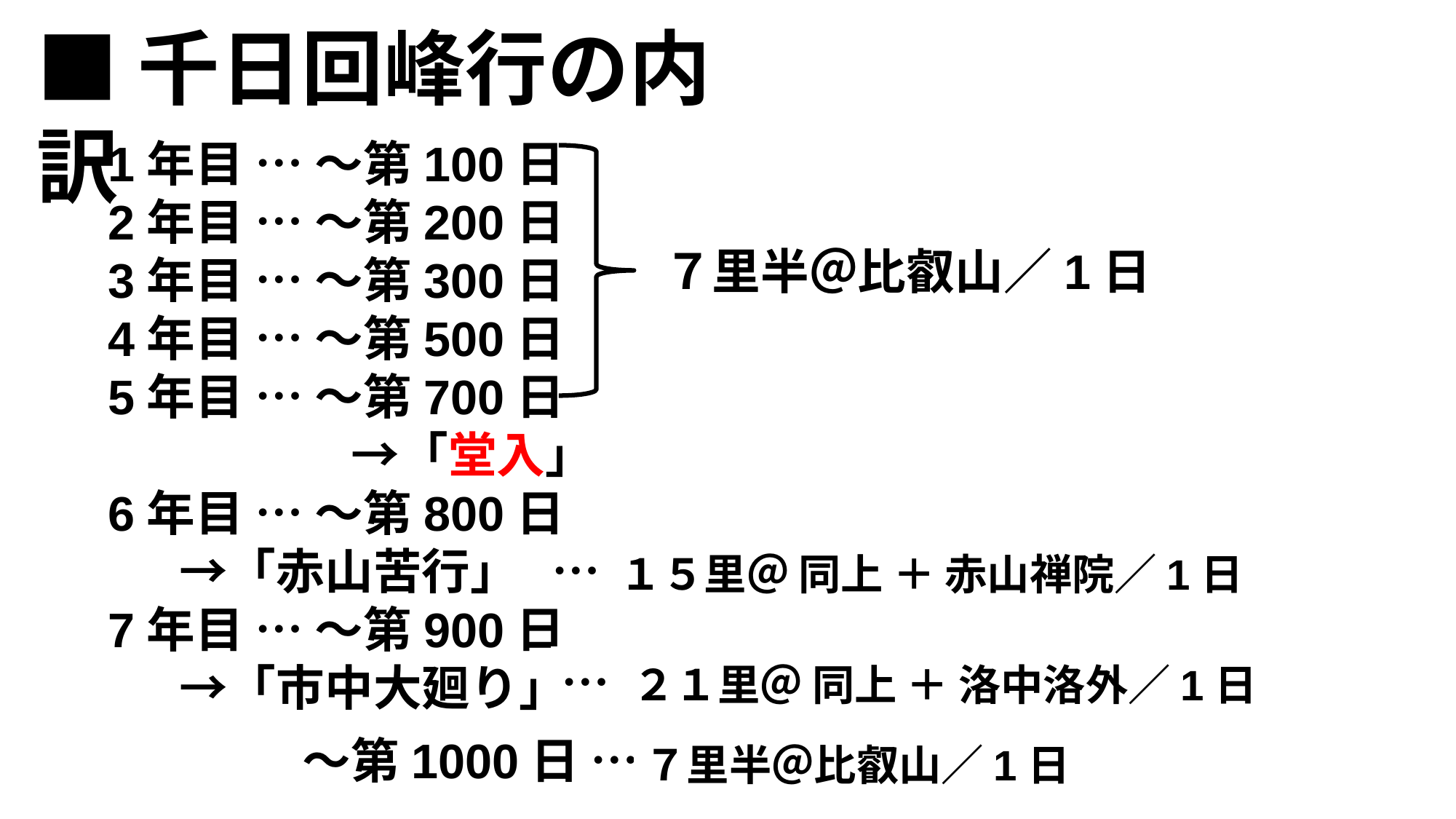

■千日回峰行の内訳
1年目 … ～第100日
2年目 … ～第200日
3年目 … ～第300日
4年目 … ～第500日
5年目 … ～第700日
　　　　　→「堂入」
6年目 … ～第800日
　  →「赤山苦行」   …
7年目 … ～第900日
　  →「市中大廻り」

　　　　～第1000日 …

７里半＠比叡山／1日
１５里＠ 同上 ＋ 赤山禅院／1日
… ２１里＠ 同上 ＋ 洛中洛外／1日
７里半＠比叡山／1日